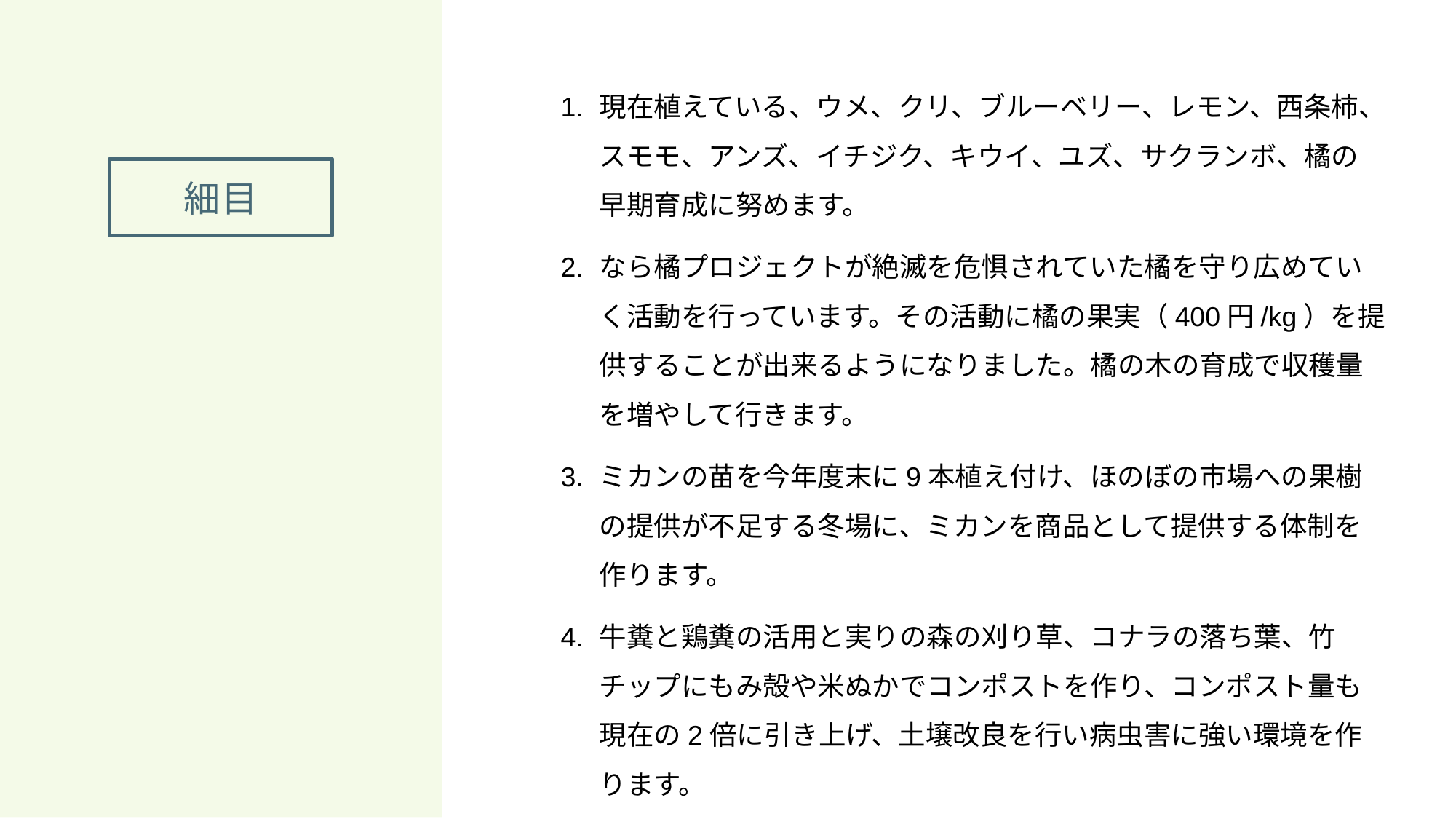

現在植えている、ウメ、クリ、ブルーベリー、レモン、西条柿、スモモ、アンズ、イチジク、キウイ、ユズ、サクランボ、橘の早期育成に努めます。
なら橘プロジェクトが絶滅を危惧されていた橘を守り広めていく活動を行っています。その活動に橘の果実（400円/kg）を提供することが出来るようになりました。橘の木の育成で収穫量を増やして行きます。
ミカンの苗を今年度末に9本植え付け、ほのぼの市場への果樹の提供が不足する冬場に、ミカンを商品として提供する体制を作ります。
牛糞と鶏糞の活用と実りの森の刈り草、コナラの落ち葉、竹チップにもみ殻や米ぬかでコンポストを作り、コンポスト量も現在の2倍に引き上げ、土壌改良を行い病虫害に強い環境を作ります。
上記目標を達成し、喜びを分かち合うことで、健全なグループ活動につなげていきます。
# 細目

3